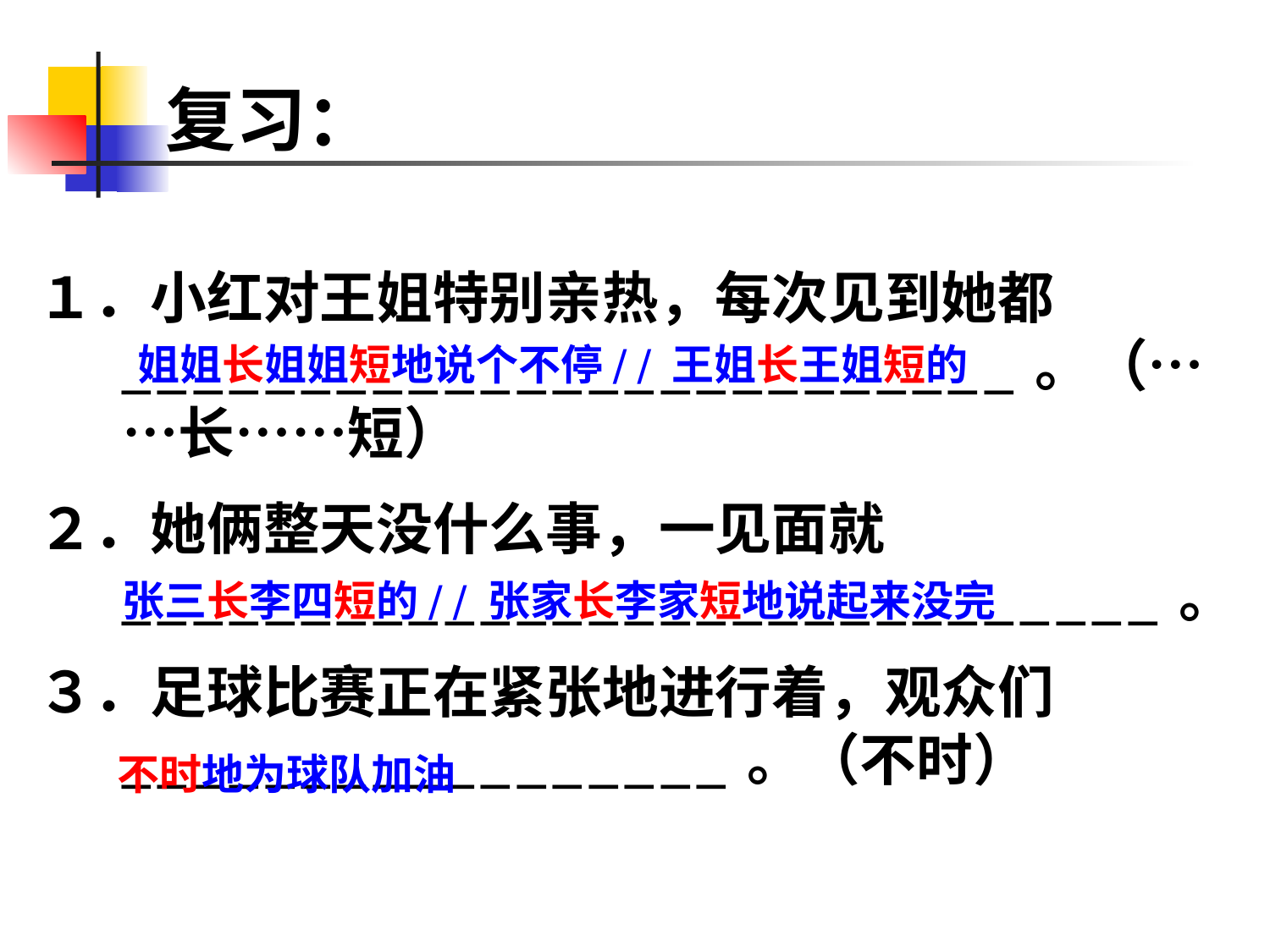

# 复习：
１．小红对王姐特别亲热，每次见到她都_________________________。（……长……短）
２．她俩整天没什么事，一见面就_____________________________。
３．足球比赛正在紧张地进行着，观众们_________________。（不时）
姐姐长姐姐短地说个不停//王姐长王姐短的
张三长李四短的//张家长李家短地说起来没完
不时地为球队加油